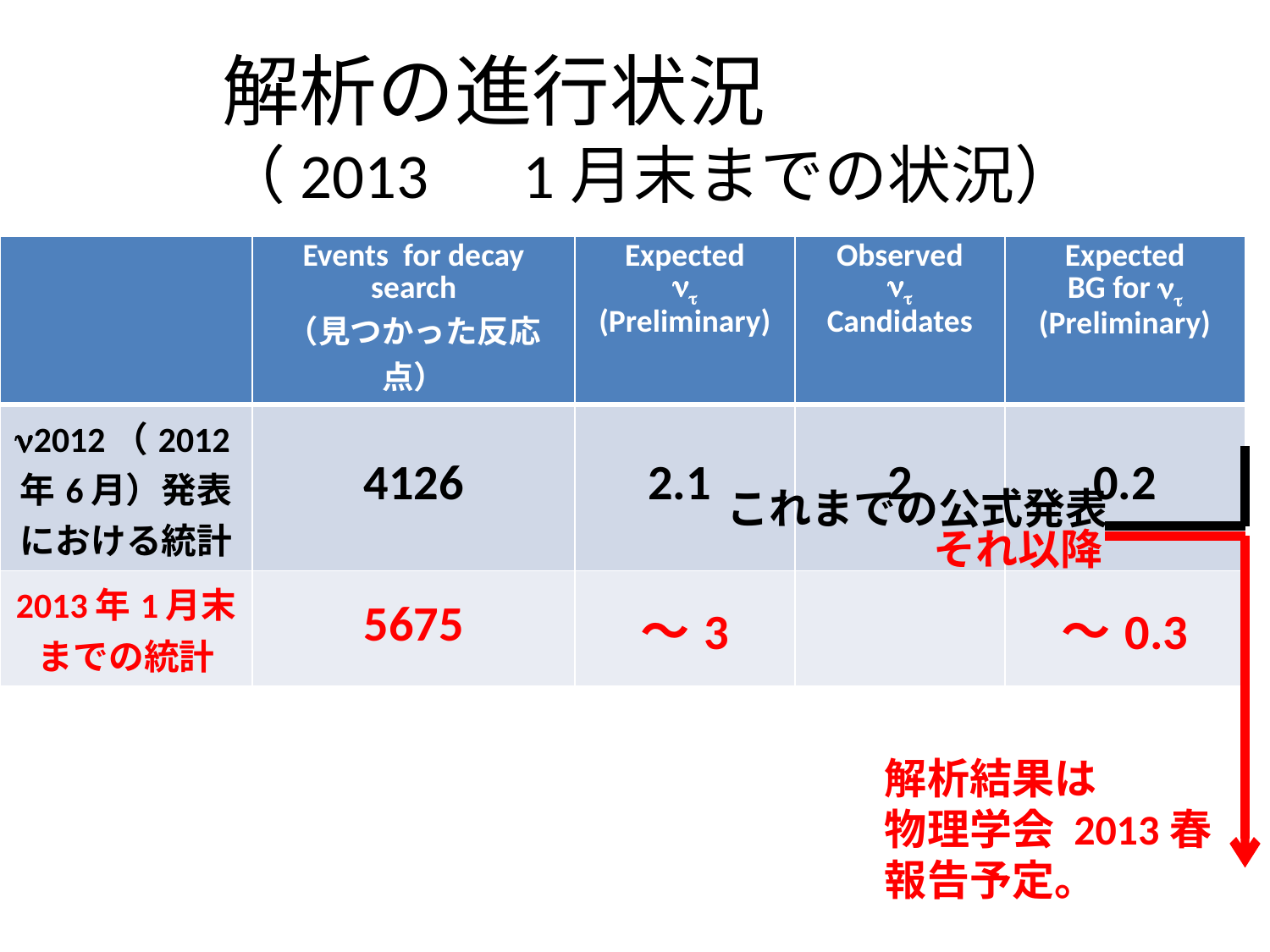

解析の進行状況
（2013　1月末までの状況）
|  | Events for decay search （見つかった反応点） | Expected ντ (Preliminary) | Observed ντ Candidates | Expected BG for ντ (Preliminary) |
| --- | --- | --- | --- | --- |
| ν2012（2012年6月）発表における統計 | 4126 | 2.1 | 2 | 0.2 |
| 2013年1月末までの統計 | 5675 | ～3 |  | ～0.3 |
これまでの公式発表
それ以降
解析結果は
物理学会 2013春
報告予定。